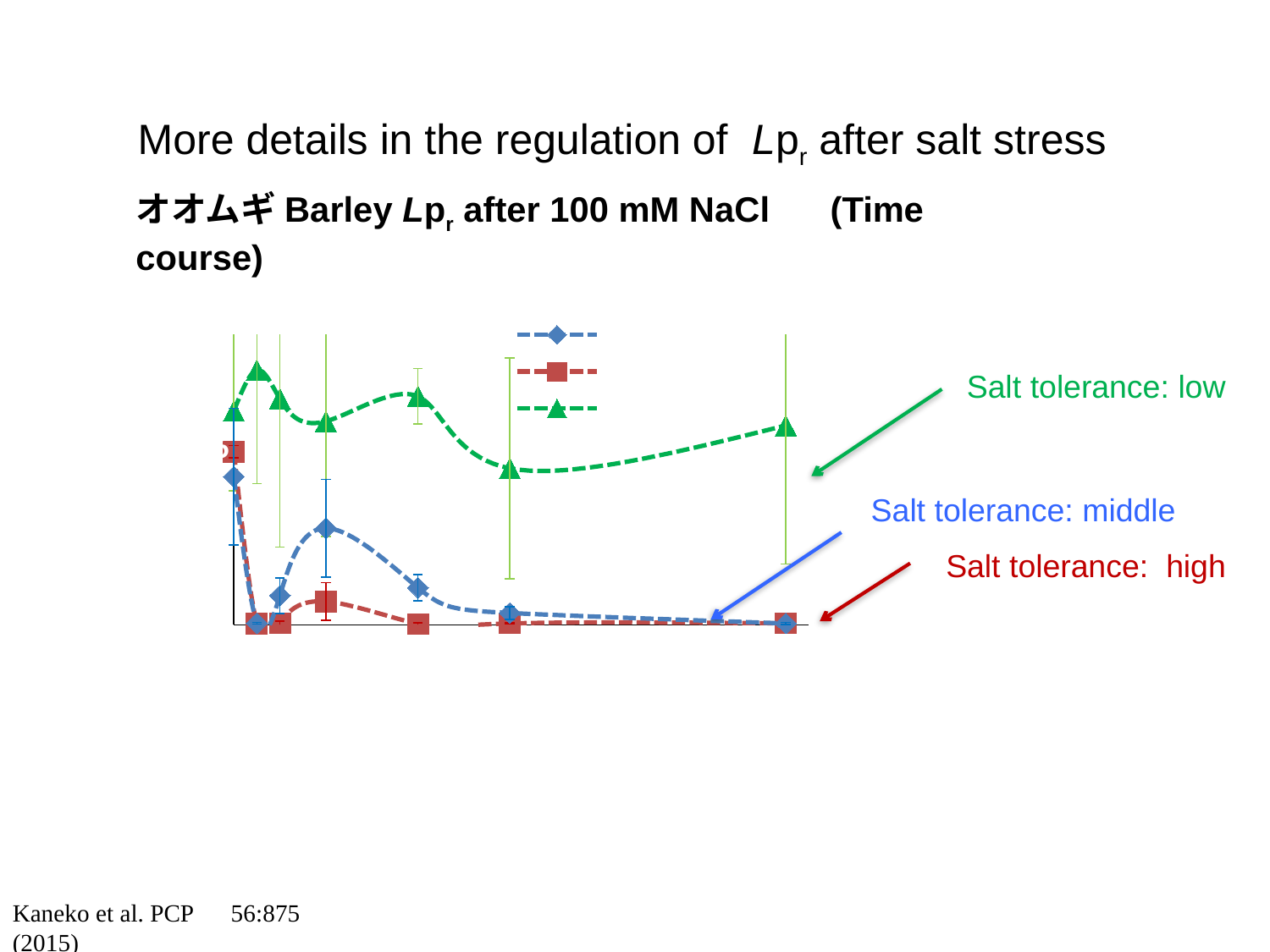

More details in the regulation of  Lpr after salt stress
オオムギBarley Lpr after 100 mM NaCl　 (Time course)

### Chart

| Category | haruna | K305 | I743 |
|---|---|---|---|
Salt tolerance: low
Salt tolerance: middle
Salt tolerance:  high
Kaneko et al. PCP　56:875 (2015)